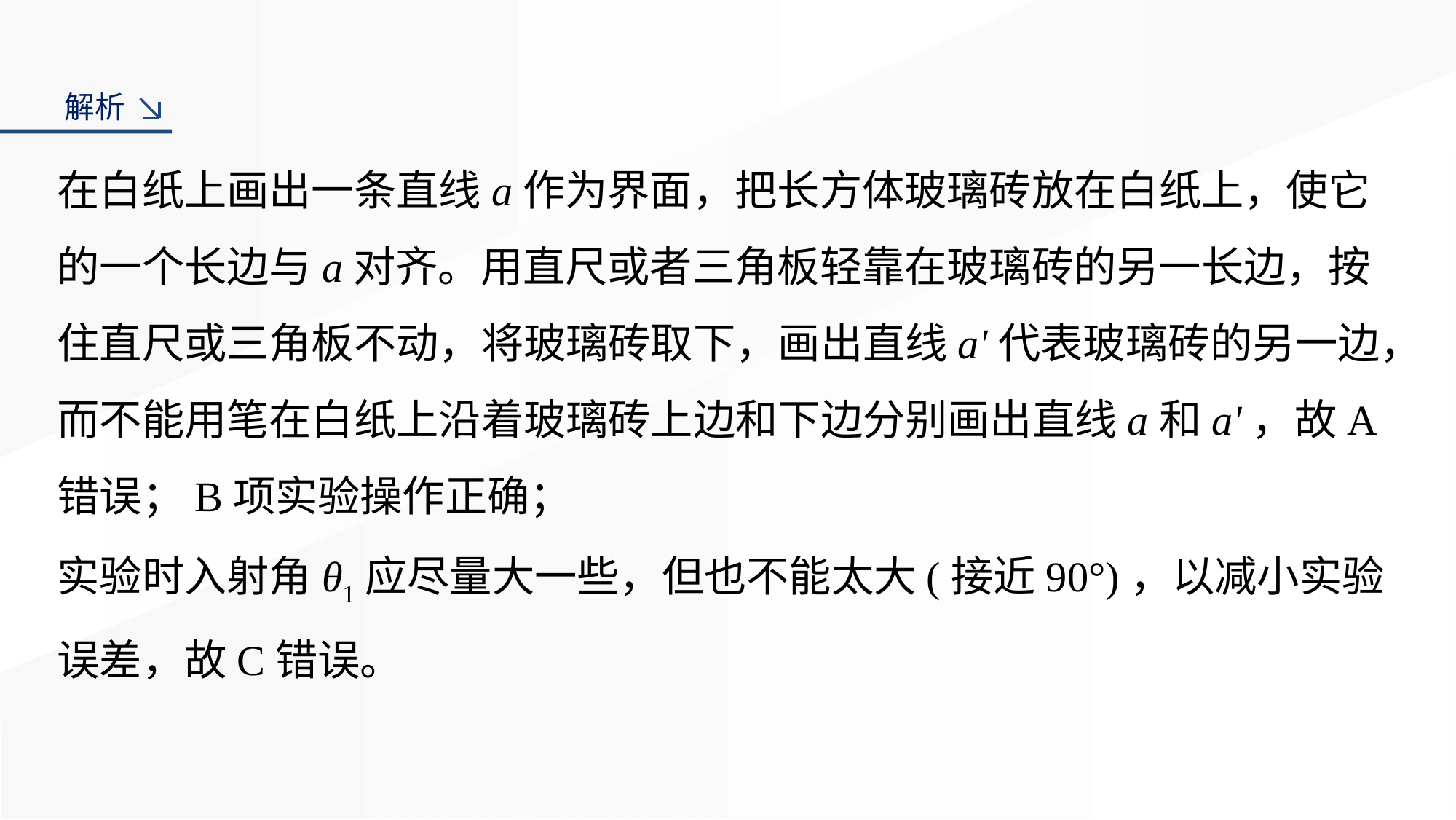

解析

在白纸上画出一条直线a作为界面，把长方体玻璃砖放在白纸上，使它的一个长边与a对齐。用直尺或者三角板轻靠在玻璃砖的另一长边，按住直尺或三角板不动，将玻璃砖取下，画出直线a'代表玻璃砖的另一边，而不能用笔在白纸上沿着玻璃砖上边和下边分别画出直线a和a'，故A错误；B项实验操作正确；
实验时入射角θ1应尽量大一些，但也不能太大(接近90°)，以减小实验误差，故C错误。